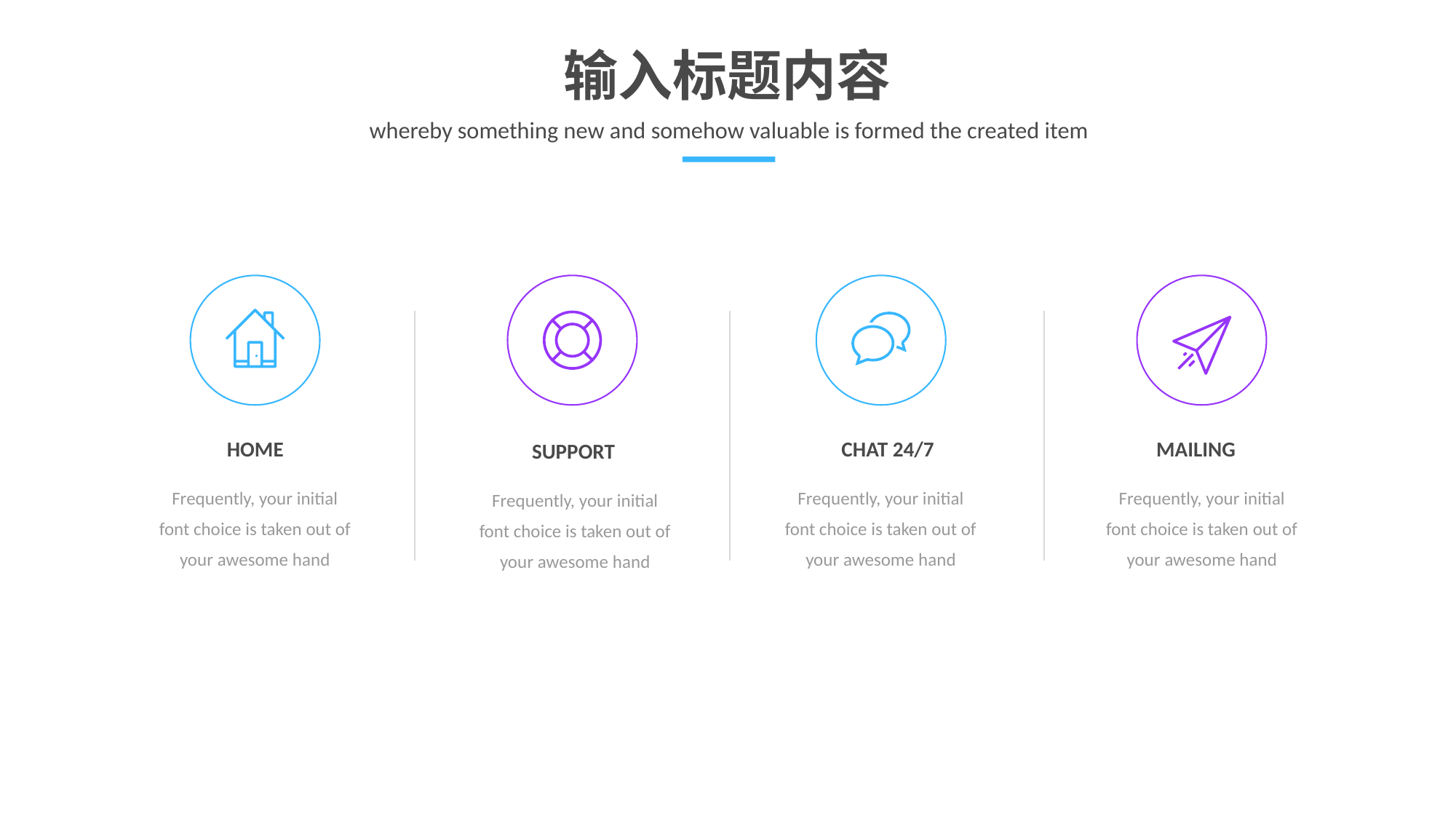

输入标题内容
whereby something new and somehow valuable is formed the created item

HOME
CHAT 24/7
MAILING
SUPPORT
Frequently, your initial font choice is taken out of your awesome hand
Frequently, your initial font choice is taken out of your awesome hand
Frequently, your initial font choice is taken out of your awesome hand
Frequently, your initial font choice is taken out of your awesome hand